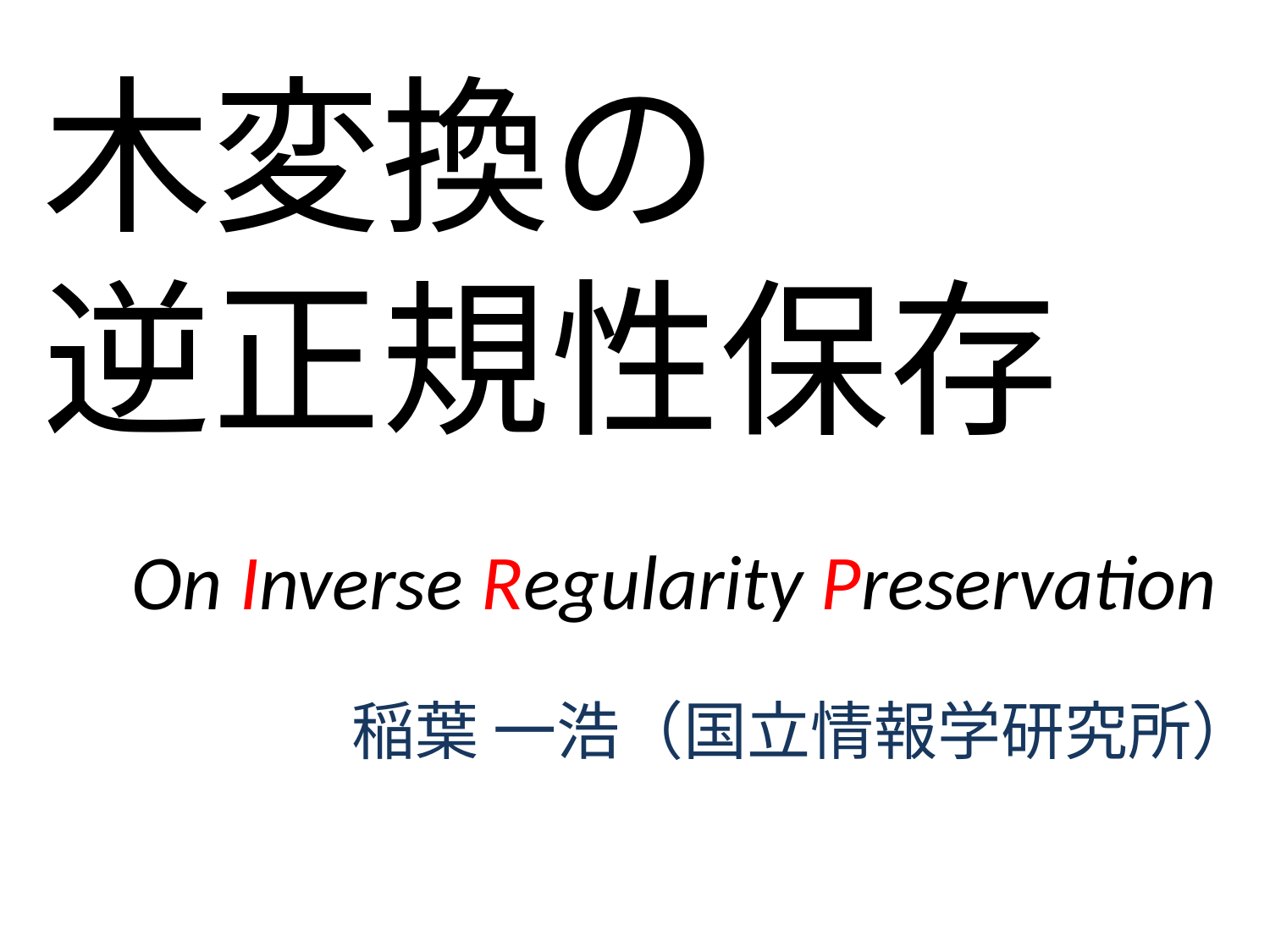

# 木変換の 逆正規性保存
On Inverse Regularity Preservation
稲葉 一浩（国立情報学研究所）